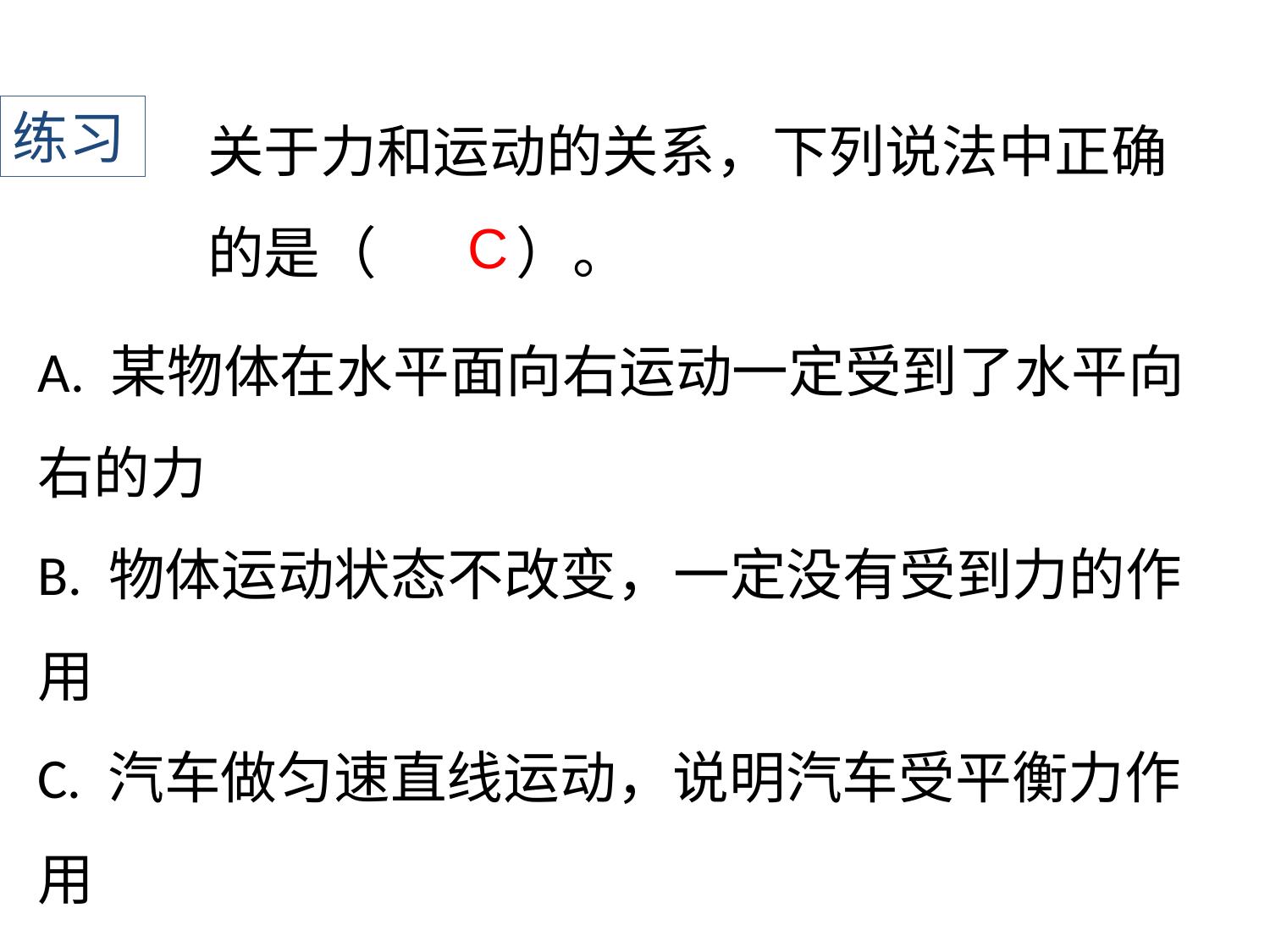

关于力和运动的关系，下列说法中正确的是（           ）。
练习
C
A. 某物体在水平面向右运动一定受到了水平向右的力
B. 物体运动状态不改变，一定没有受到力的作用
C. 汽车做匀速直线运动，说明汽车受平衡力作用
D. 受到平衡力作用的物体一定处于静止状态